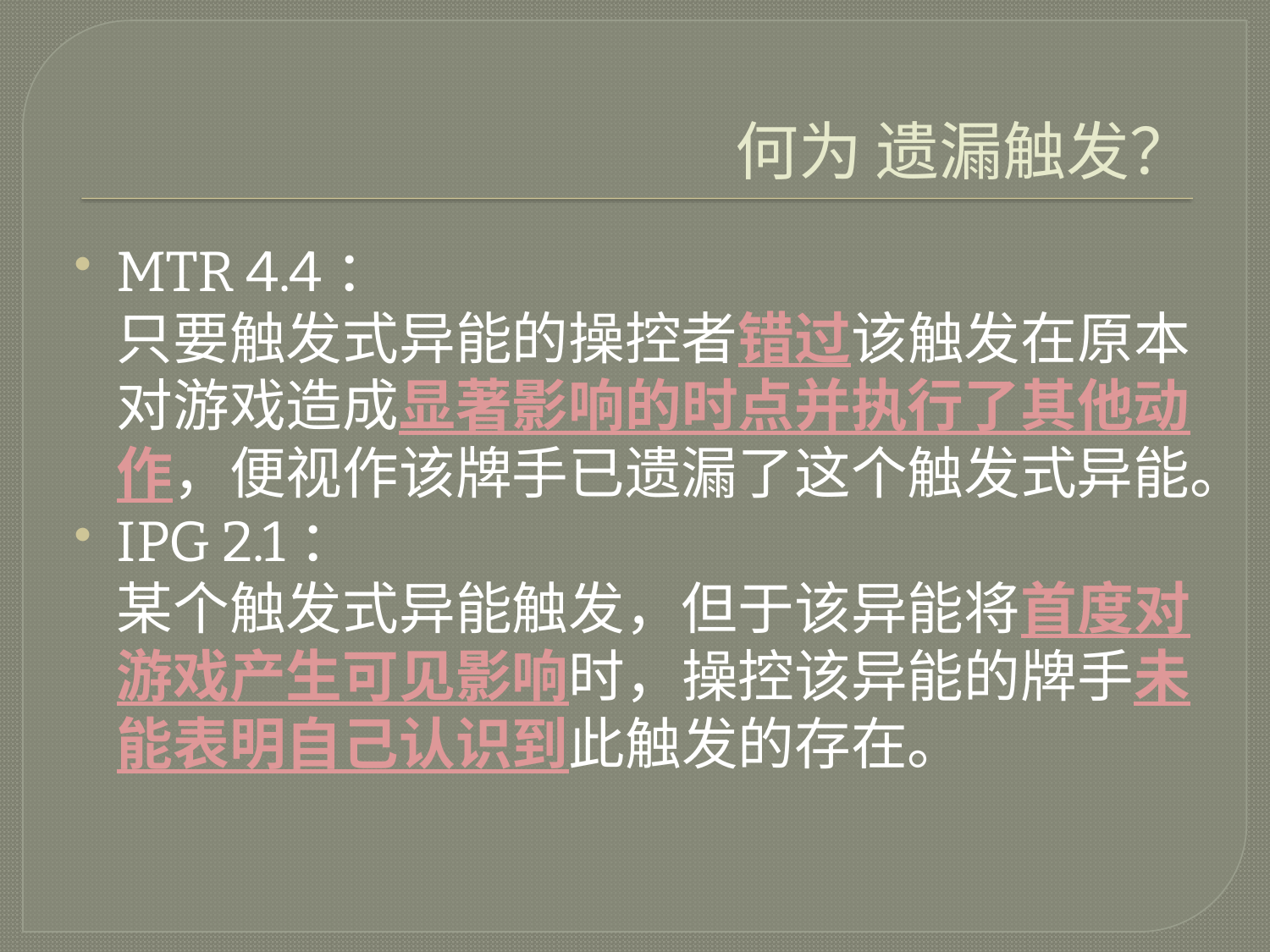

# 何为 遗漏触发？
MTR 4.4：
只要触发式异能的操控者错过该触发在原本对游戏造成显著影响的时点并执行了其他动作，便视作该牌手已遗漏了这个触发式异能。
IPG 2.1：
某个触发式异能触发，但于该异能将首度对游戏产生可见影响时，操控该异能的牌手未能表明自己认识到此触发的存在。